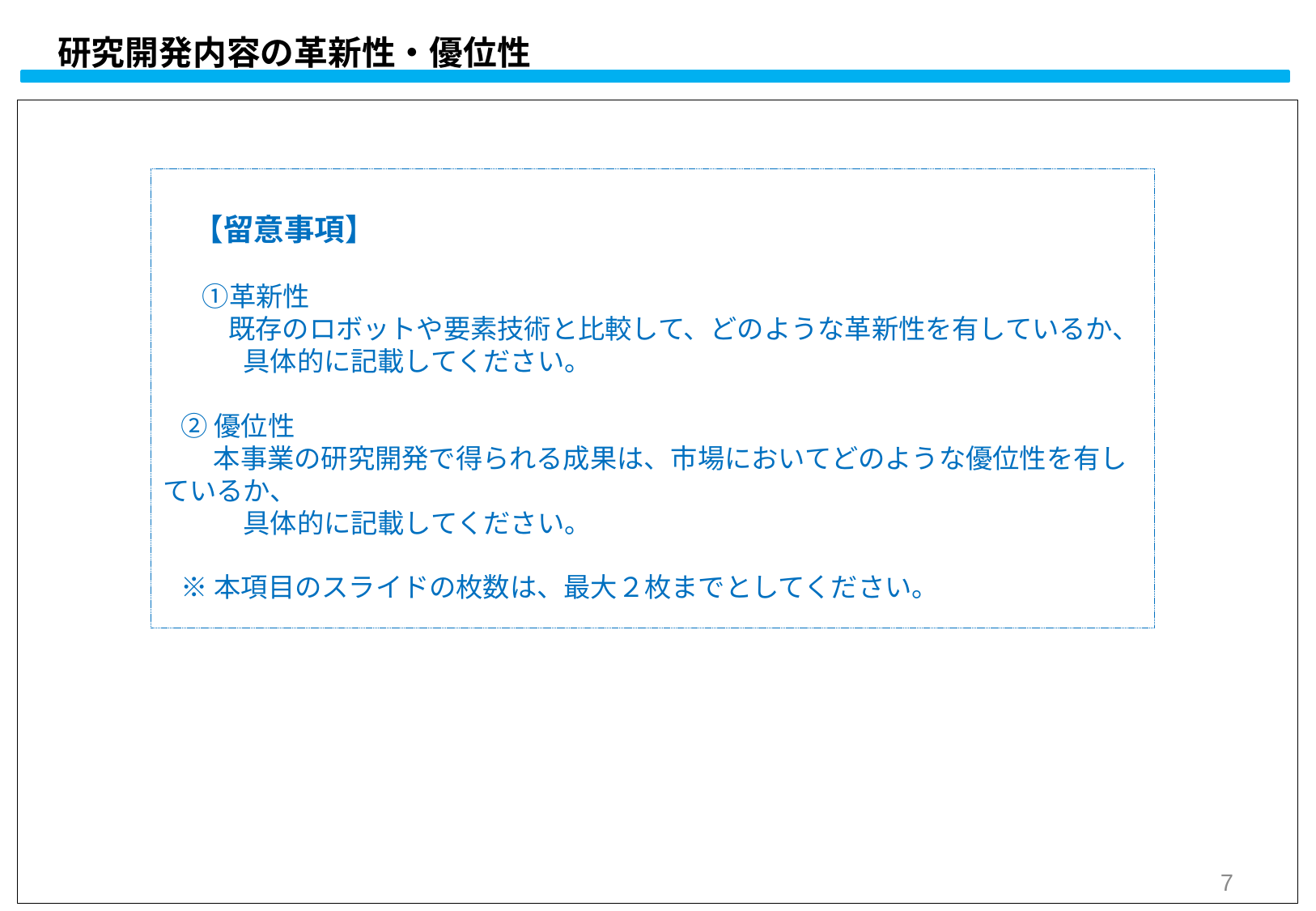

# 研究開発内容の革新性・優位性

　【留意事項】

 　①革新性
　 　 既存のロボットや要素技術と比較して、どのような革新性を有しているか、
　　　具体的に記載してください。

   ②優位性
　    本事業の研究開発で得られる成果は、市場においてどのような優位性を有しているか、
　　　具体的に記載してください。

   ※本項目のスライドの枚数は、最大２枚までとしてください。

7